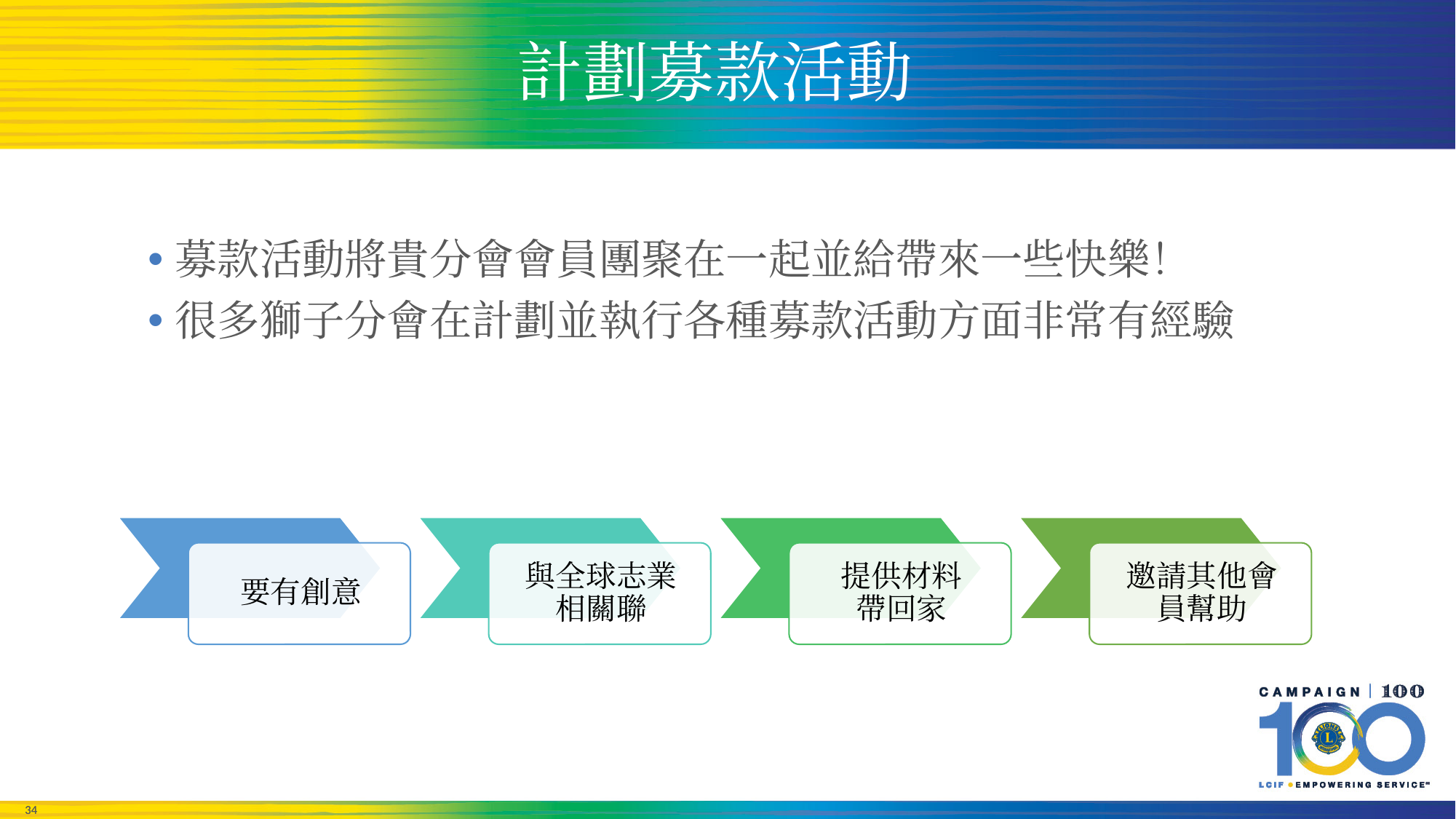

# 計劃募款活動
募款活動將貴分會會員團聚在一起並給帶來一些快樂！
很多獅子分會在計劃並執行各種募款活動方面非常有經驗

要有創意
與全球志業
相關聯
提供材料
帶回家
邀請其他會員幫助